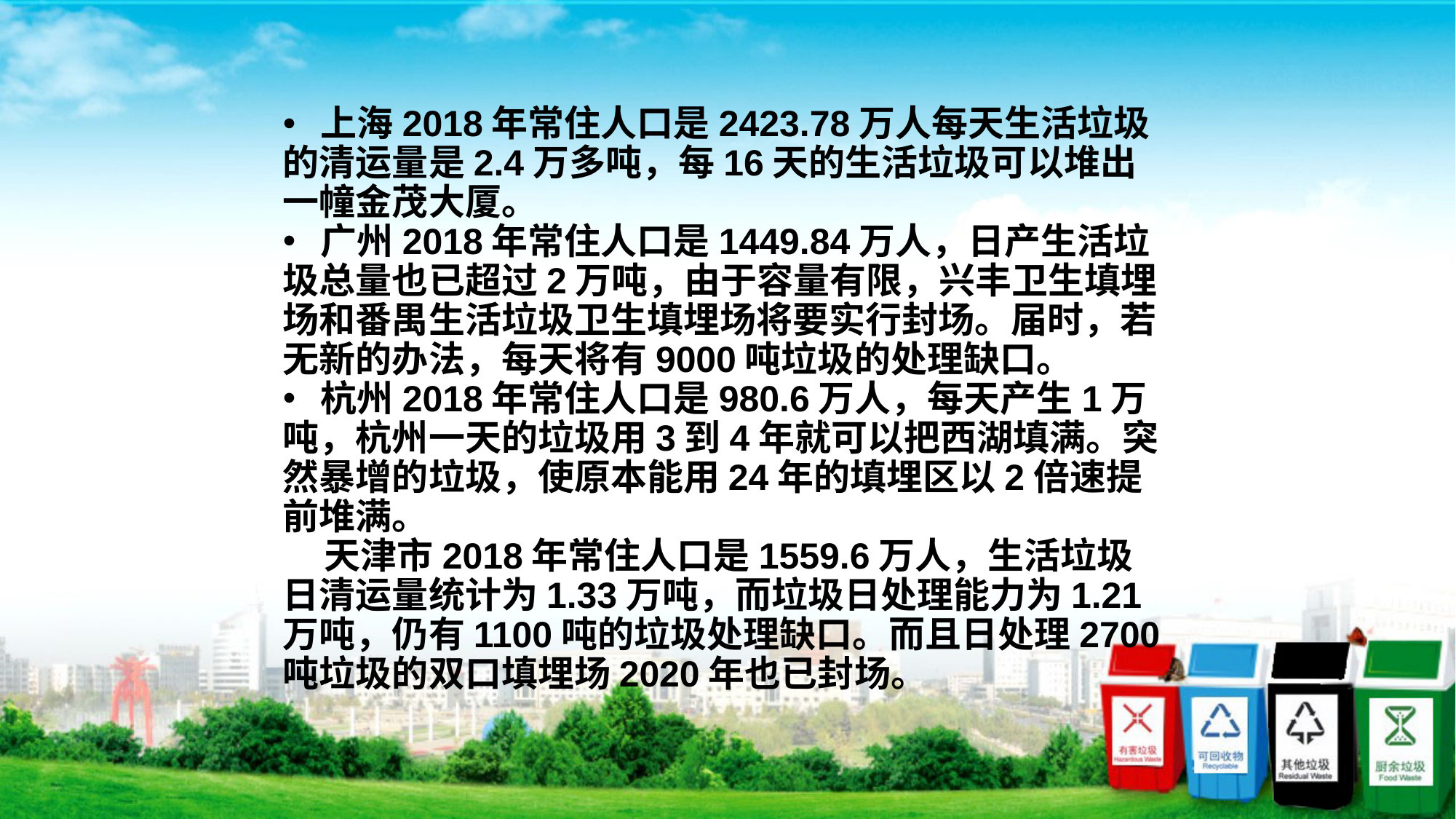

上海2018年常住人口是2423.78万人每天生活垃圾的清运量是2.4万多吨，每16天的生活垃圾可以堆出一幢金茂大厦。
  广州2018年常住人口是1449.84万人，日产生活垃圾总量也已超过2万吨，由于容量有限，兴丰卫生填埋场和番禺生活垃圾卫生填埋场将要实行封场。届时，若无新的办法，每天将有9000吨垃圾的处理缺口。
  杭州2018年常住人口是980.6万人，每天产生1万吨，杭州一天的垃圾用3到4年就可以把西湖填满。突然暴增的垃圾，使原本能用24年的填埋区以2倍速提前堆满。
    天津市2018年常住人口是1559.6万人，生活垃圾日清运量统计为1.33万吨，而垃圾日处理能力为1.21万吨，仍有1100吨的垃圾处理缺口。而且日处理2700吨垃圾的双口填埋场2020年也已封场。